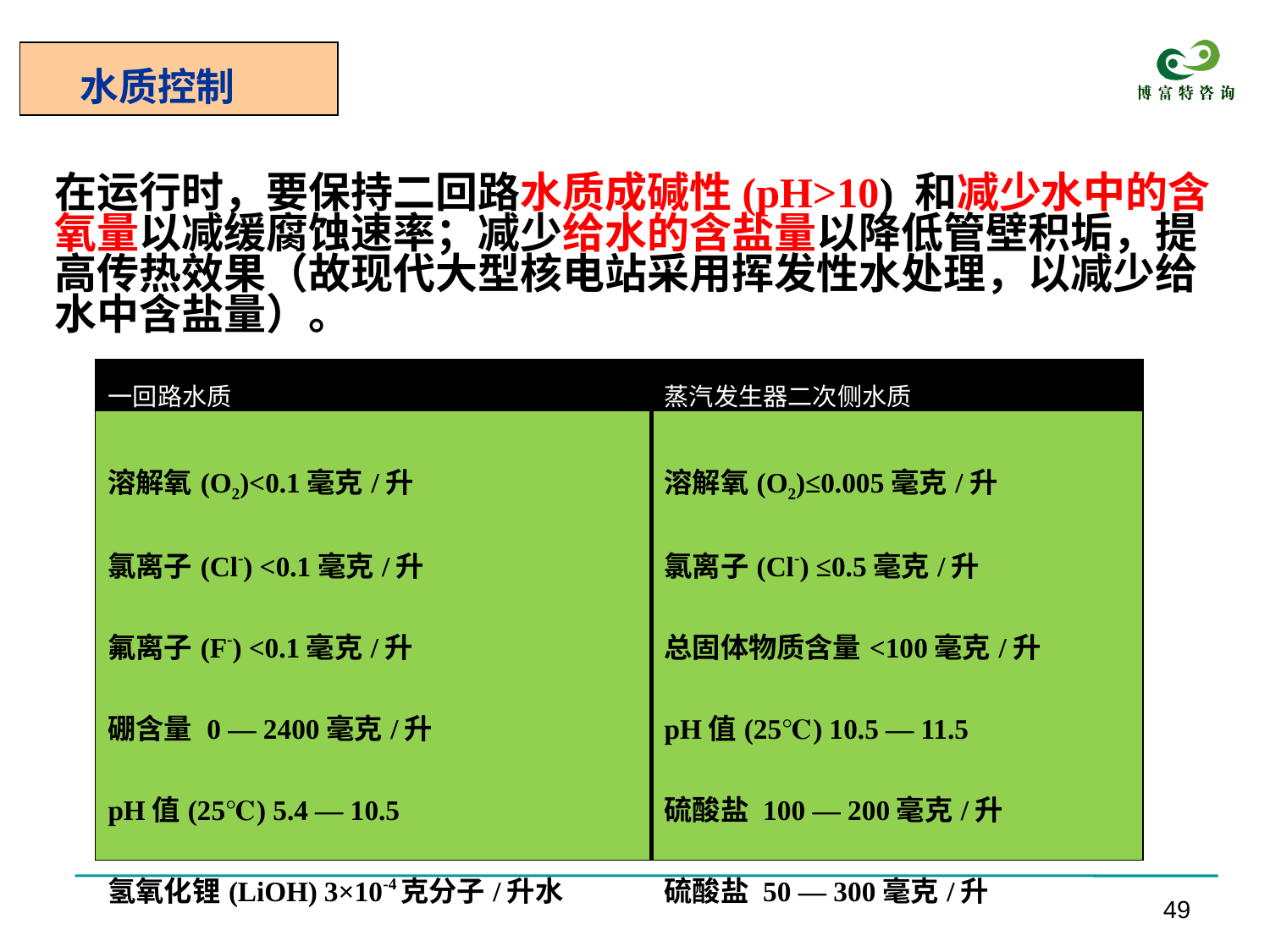

水质控制
在运行时，要保持二回路水质成碱性(pH>10) 和减少水中的含氧量以减缓腐蚀速率；减少给水的含盐量以降低管壁积垢，提高传热效果（故现代大型核电站采用挥发性水处理，以减少给水中含盐量）。
| 一回路水质 | 蒸汽发生器二次侧水质 |
| --- | --- |
| 溶解氧(O2)<0.1毫克/升 氯离子(Cl-) <0.1毫克/升 氟离子(F-) <0.1毫克/升 硼含量 0 — 2400毫克/升 pH值(25℃) 5.4 — 10.5 氢氧化锂(LiOH) 3×10-4克分子/升水 | 溶解氧(O2)≤0.005毫克/升 氯离子(Cl-) ≤0.5毫克/升 总固体物质含量<100毫克/升 pH值(25℃) 10.5 — 11.5 硫酸盐 100 — 200毫克/升 硫酸盐 50 — 300毫克/升 |